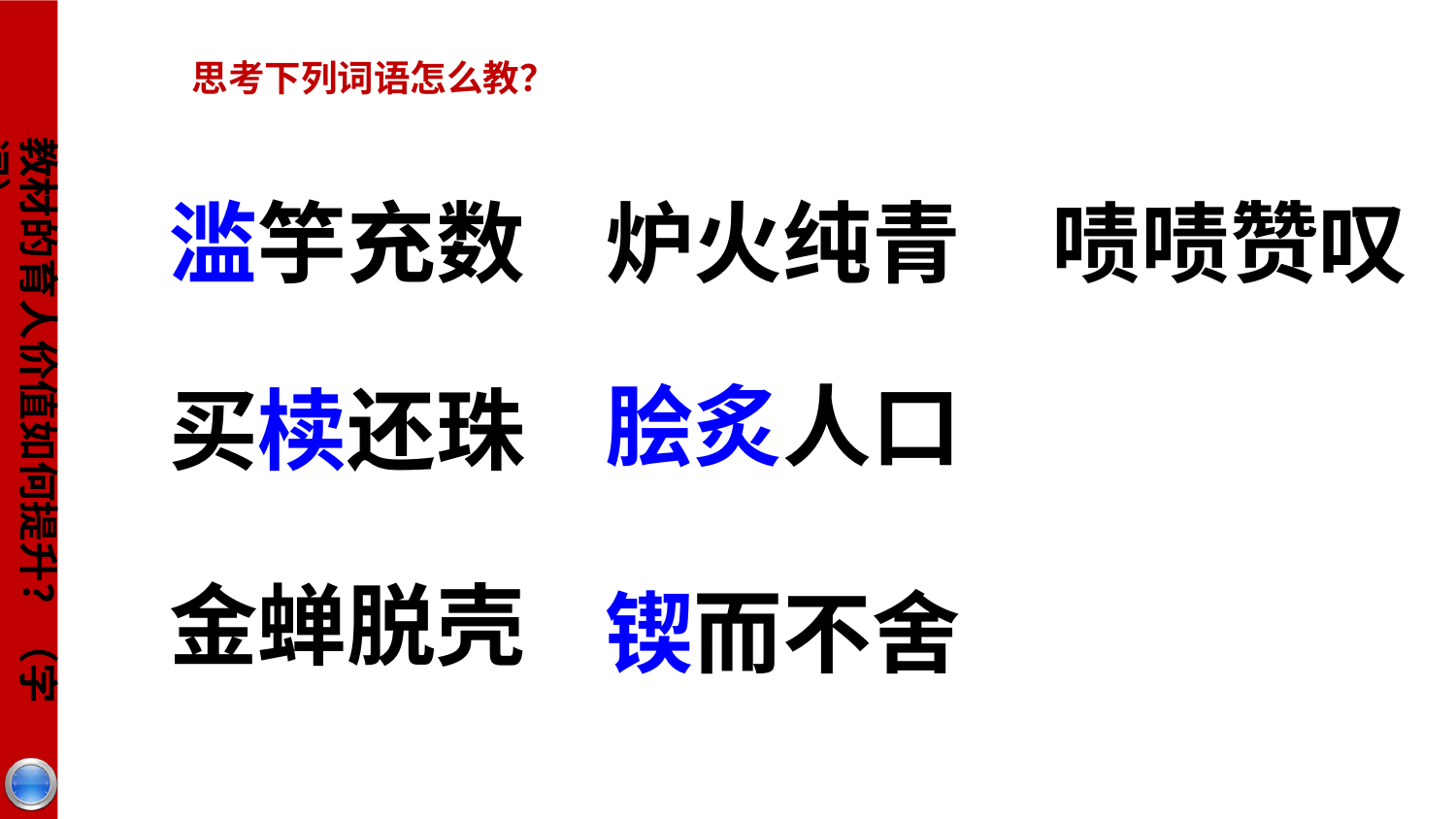

思考下列词语怎么教？
教材的育人价值如何提升？（字词）

滥竽充数
炉火纯青
啧啧赞叹
脍炙人口
买椟还珠
金蝉脱壳
锲而不舍